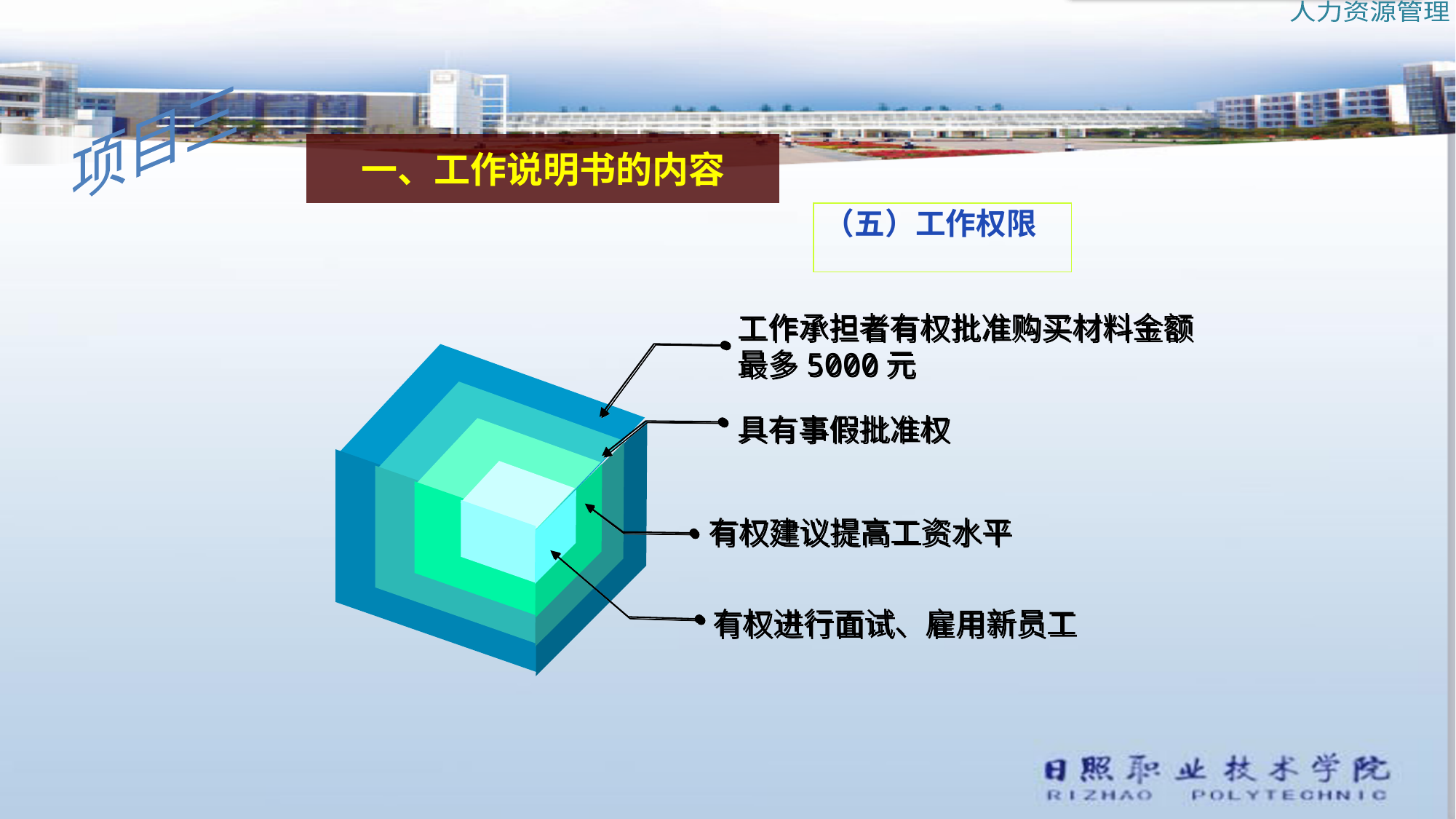

一、工作说明书的内容
（五）工作权限
工作承担者有权批准购买材料金额
最多5000元

具有事假批准权

有权建议提高工资水平

有权进行面试、雇用新员工